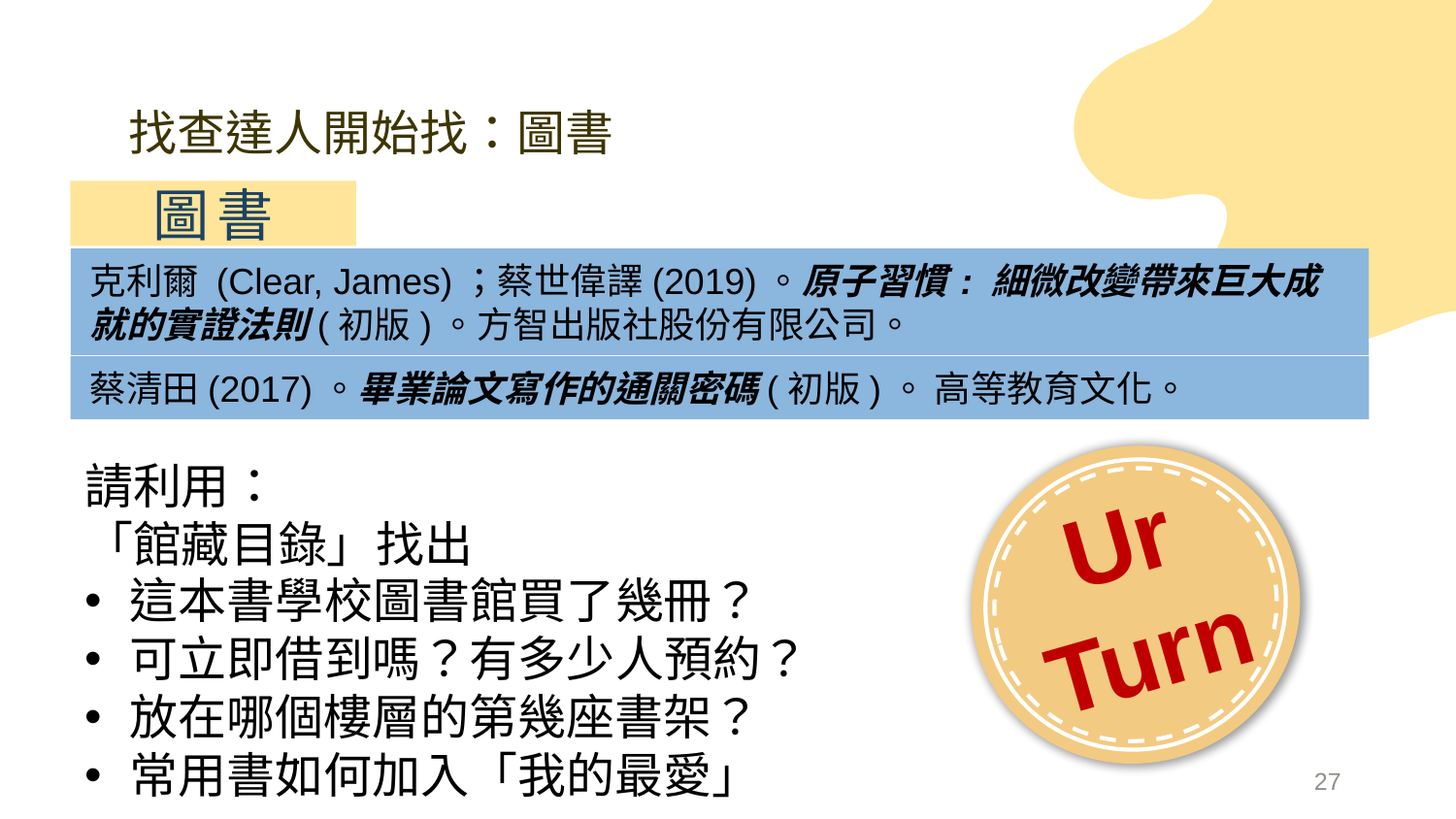

# 找查達人開始找：圖書
圖書
克利爾 (Clear, James)；蔡世偉譯(2019)。原子習慣 : 細微改變帶來巨大成就的實證法則(初版)。方智出版社股份有限公司。
蔡清田(2017)。畢業論文寫作的通關密碼(初版)。 高等教育文化。

Ur
Turn
請利用：
「館藏目錄」找出
這本書學校圖書館買了幾冊？
可立即借到嗎？有多少人預約？
放在哪個樓層的第幾座書架？
常用書如何加入「我的最愛」
27